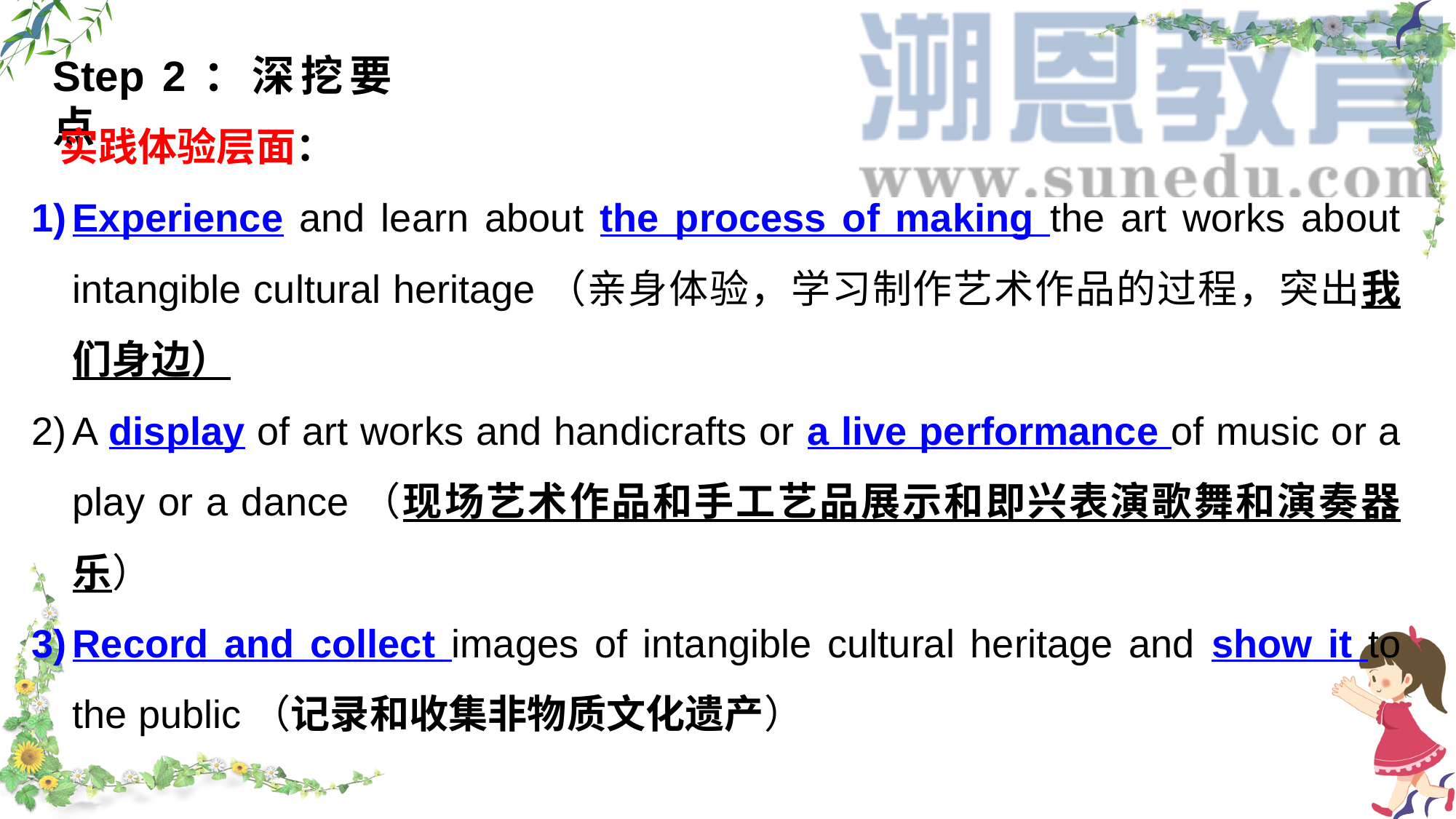

Step 2：深挖要点
实践体验层面：
Experience and learn about the process of making the art works about intangible cultural heritage（亲身体验，学习制作艺术作品的过程，突出我们身边）
A display of art works and handicrafts or a live performance of music or a play or a dance（现场艺术作品和手工艺品展示和即兴表演歌舞和演奏器乐）
Record and collect images of intangible cultural heritage and show it to the public（记录和收集非物质文化遗产）